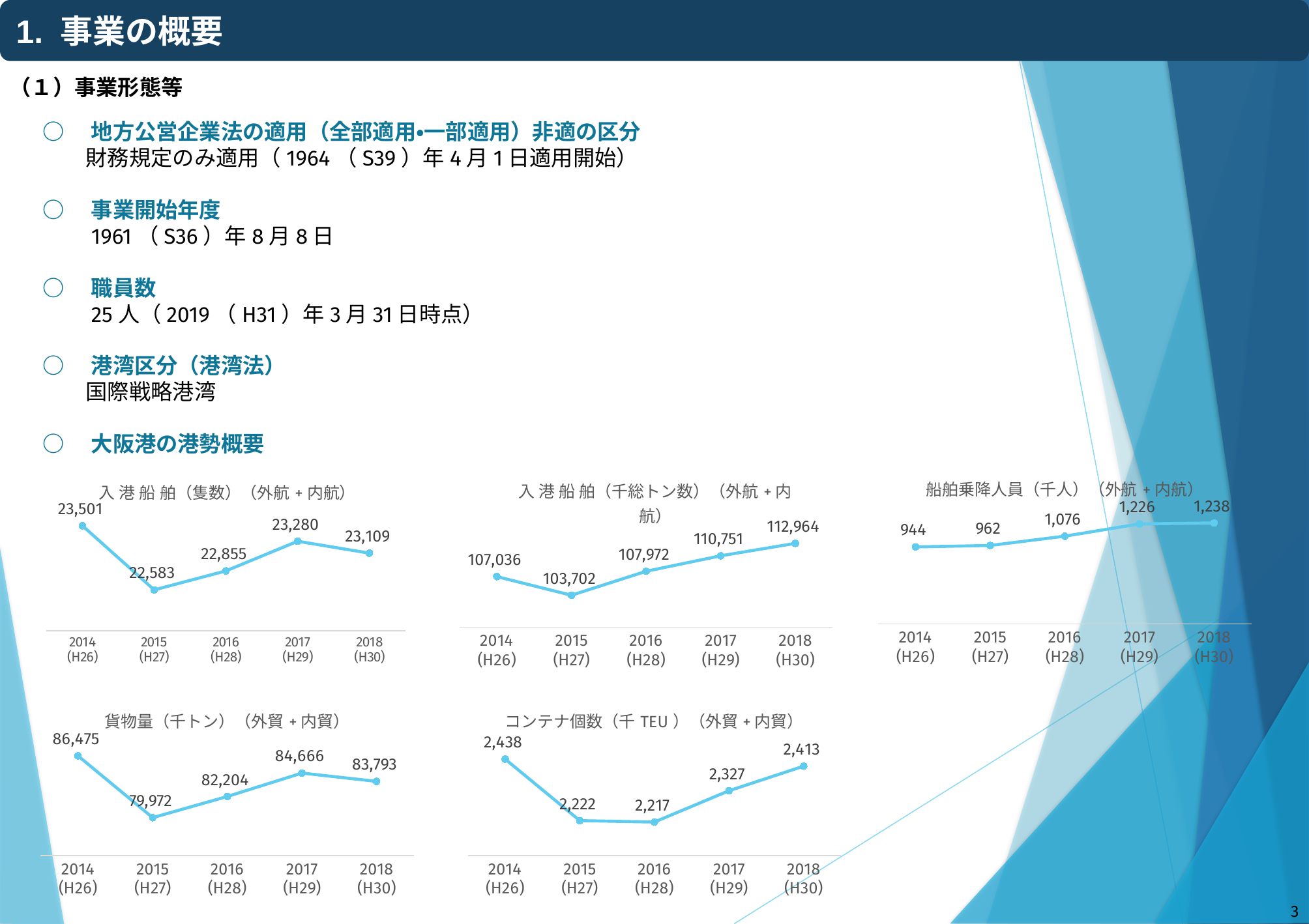

1. 事業の概要
（１）事業形態等
○　地方公営企業法の適用（全部適用・一部適用）非適の区分
　　財務規定のみ適用（1964（S39）年4月1日適用開始）

○　事業開始年度
　　1961（S36）年8月8日

○　職員数
　　25人（2019（H31）年3月31日時点）

○　港湾区分（港湾法）
　　国際戦略港湾

○　大阪港の港勢概要

### Chart: 船舶乗降人員（千人）（外航+内航）

| Category | 船舶乗降人員（千人） |
|---|---|
| 2014
(H26) | 943.97 |
| 2015
(H27) | 961.802 |
| 2016
(H28) | 1075.618 |
| 2017
(H29) | 1225.819 |
| 2018
(H30) | 1238.0 |

### Chart: 入 港 船 舶（千総トン数）（外航+内航）

| Category | 入 港 船 舶（総トン数） |
|---|---|
| 2014
(H26) | 107036.0 |
| 2015
(H27) | 103702.0 |
| 2016
(H28) | 107972.391 |
| 2017
(H29) | 110751.0 |
| 2018
(H30) | 112964.0 |

### Chart: 入 港 船 舶（隻数）（外航+内航）

| Category | 入 港 船 舶（隻数） |
|---|---|
| 2014
(H26) | 23501.0 |
| 2015
(H27) | 22583.0 |
| 2016
(H28) | 22855.0 |
| 2017
(H29) | 23280.0 |
| 2018
(H30) | 23109.0 |

### Chart: 貨物量（千トン）（外貿+内貿）

| Category | 貨物量（千トン） |
|---|---|
| 2014
(H26) | 86475.0 |
| 2015
(H27) | 79972.0 |
| 2016
(H28) | 82203.82199999999 |
| 2017
(H29) | 84666.0 |
| 2018
(H30) | 83793.0 |

### Chart: コンテナ個数（千TEU）（外貿+内貿）

| Category | コンテナ個数（千TEU） |
|---|---|
| 2014
(H26) | 2438.0 |
| 2015
(H27) | 2222.0 |
| 2016
(H28) | 2217.0 |
| 2017
(H29) | 2327.0 |
| 2018
(H30) | 2413.0 |
3